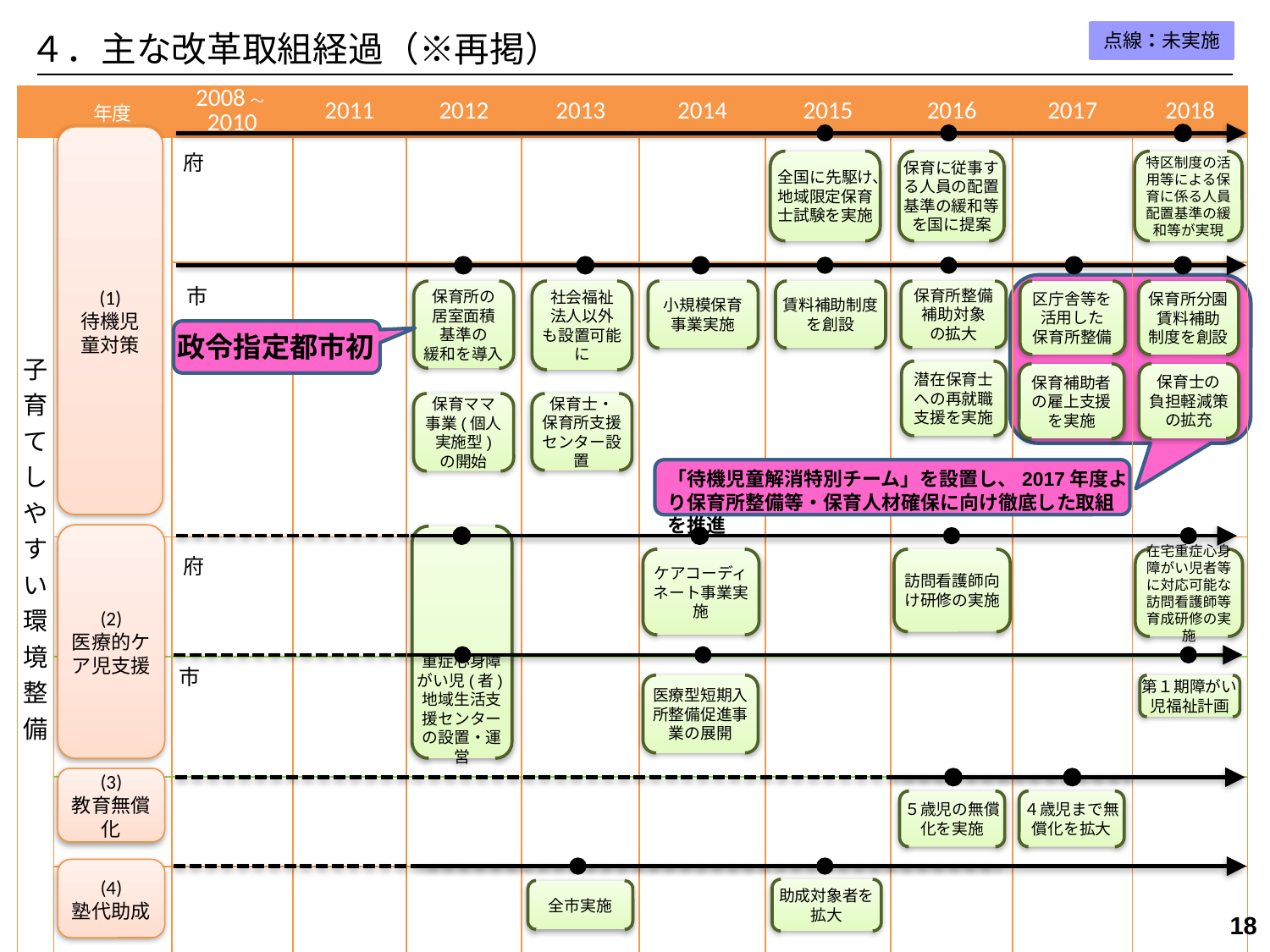

４．主な改革取組経過（※再掲）
点線：未実施
|  | 年度 | 2008～2010 | 2011 | 2012 | 2013 | 2014 | 2015 | 2016 | 2017 | 2018 |
| --- | --- | --- | --- | --- | --- | --- | --- | --- | --- | --- |
| 子 育 て し や す い 環 境 整 備 |  |  |  |  |  |  |  |  |  |  |
|  |  |  |  |  |  |  |  |  |  |  |
|  |  |  |  |  |  |  |  |  |  |  |
|  |  |  |  |  |  |  |  |  |  |  |
|  |  |  |  |  |  |  |  |  |  |  |
|  |  |  |  |  |  |  |  |  |  |  |

(1)
待機児
童対策
府
全国に先駆け、地域限定保育士試験を実施
保育に従事する人員の配置基準の緩和等を国に提案
特区制度の活用等による保育に係る人員配置基準の緩和等が実現

市
保育所の
居室面積
基準の
緩和を導入
社会福祉
法人以外
も設置可能に
小規模保育
事業実施
賃料補助制度を創設
保育所整備
補助対象
の拡大
区庁舎等を
活用した
保育所整備
保育所分園賃料補助
制度を創設

政令指定都市初
潜在保育士
への再就職
支援を実施
保育士の
負担軽減策
の拡充
保育補助者
の雇上支援
を実施
保育士・
保育所支援
センター設置
保育ママ
事業(個人
実施型)
の開始

「待機児童解消特別チーム」を設置し、2017年度より保育所整備等・保育人材確保に向け徹底した取組を推進
(2)
医療的ケア児支援

重症心身障がい児(者)地域生活支援センターの設置・運営

府
ケアコーディネート事業実施
訪問看護師向け研修の実施
在宅重症心身障がい児者等に対応可能な訪問看護師等育成研修の実施

市
医療型短期入所整備促進事業の展開
第１期障がい児福祉計画
(3)
教育無償化

５歳児の無償化を実施
４歳児まで無償化を拡大
(4)
塾代助成

助成対象者を拡大
全市実施
18